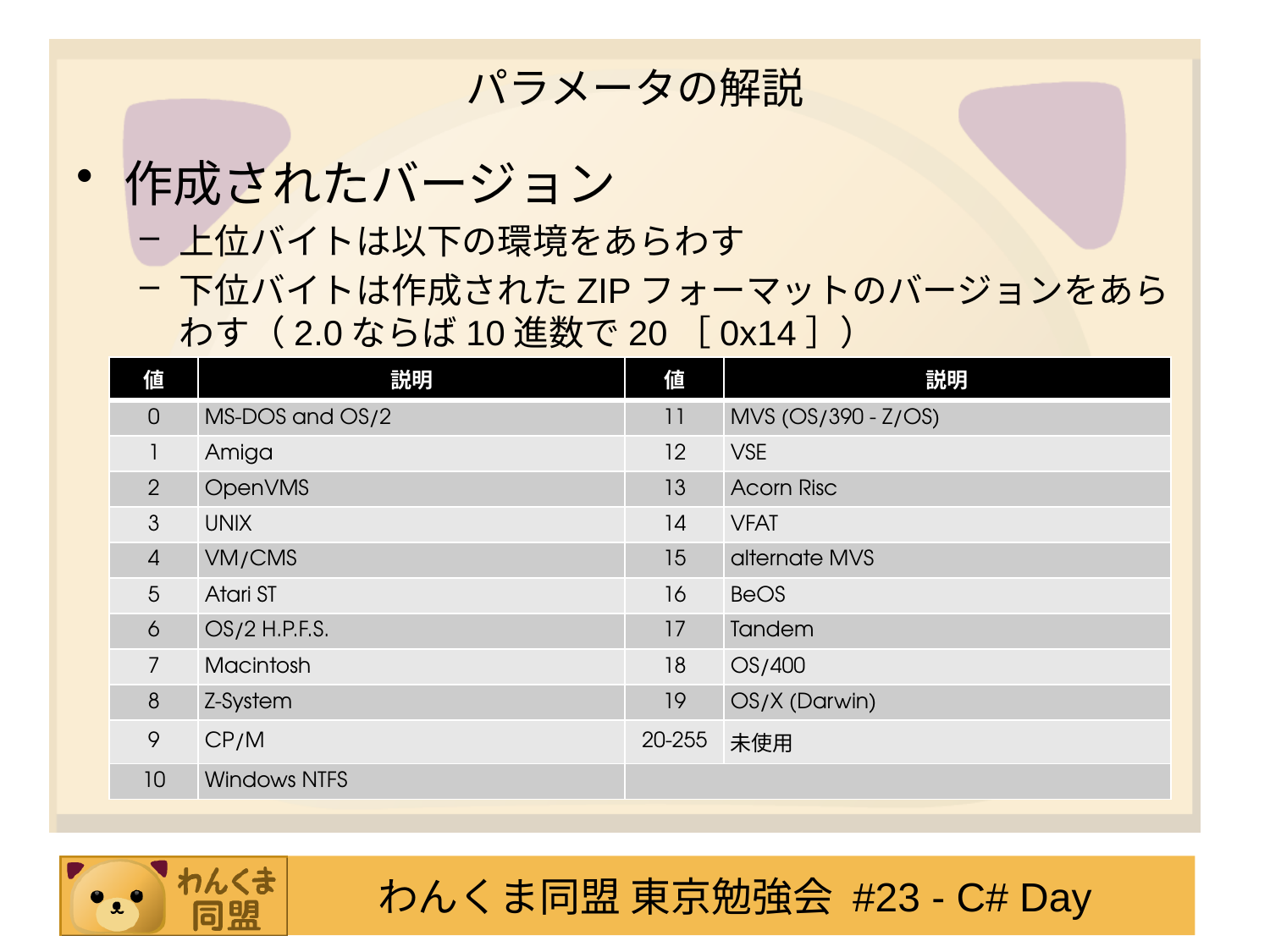

# パラメータの解説
作成されたバージョン
上位バイトは以下の環境をあらわす
下位バイトは作成されたZIPフォーマットのバージョンをあらわす（2.0ならば10進数で20［0x14］）
| 値 | 説明 | 値 | 説明 |
| --- | --- | --- | --- |
| 0 | MS-DOS and OS/2 | 11 | MVS (OS/390 - Z/OS) |
| 1 | Amiga | 12 | VSE |
| 2 | OpenVMS | 13 | Acorn Risc |
| 3 | UNIX | 14 | VFAT |
| 4 | VM/CMS | 15 | alternate MVS |
| 5 | Atari ST | 16 | BeOS |
| 6 | OS/2 H.P.F.S. | 17 | Tandem |
| 7 | Macintosh | 18 | OS/400 |
| 8 | Z-System | 19 | OS/X (Darwin) |
| 9 | CP/M | 20-255 | 未使用 |
| 10 | Windows NTFS |  |  |